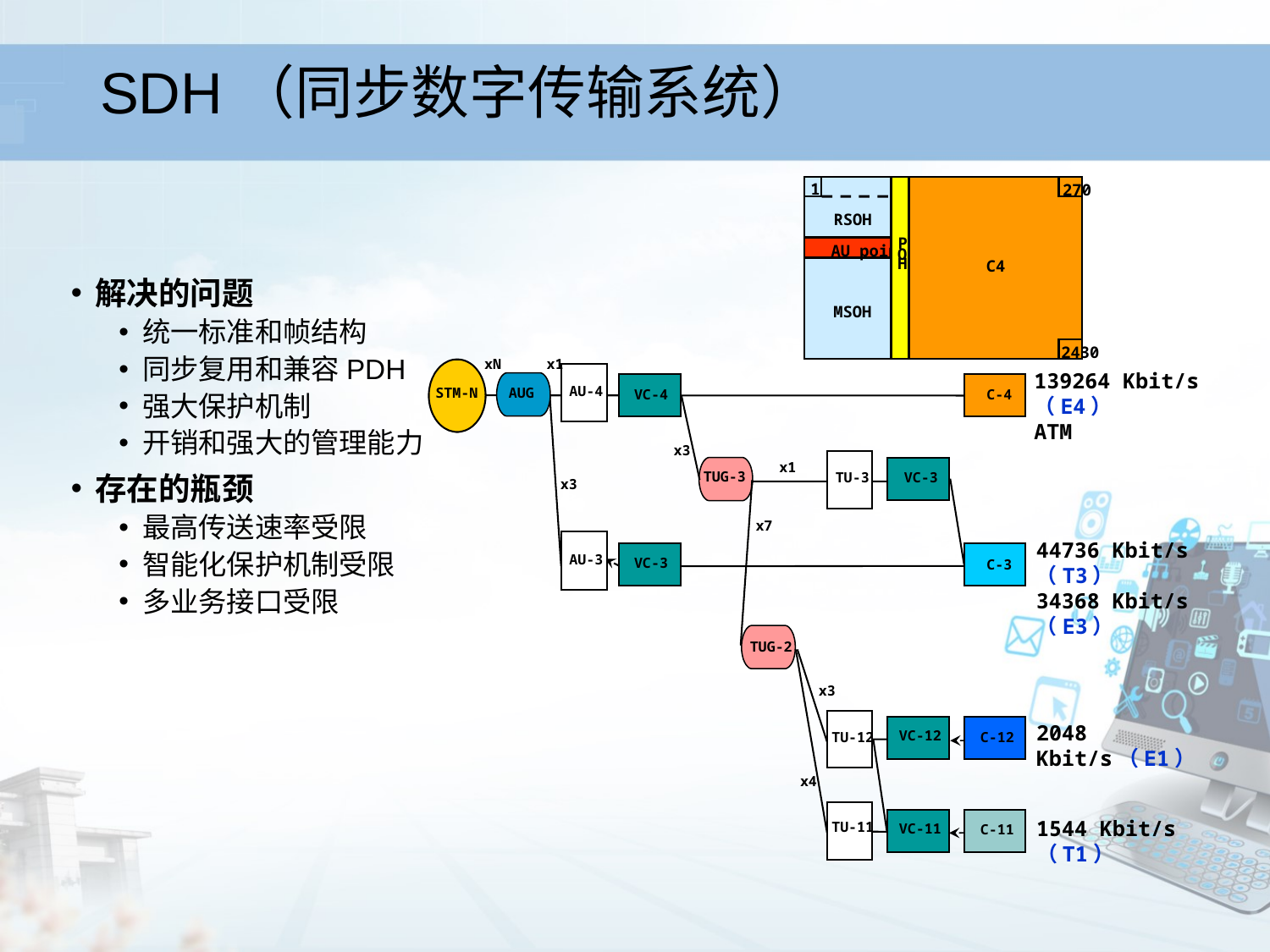

SDH（同步数字传输系统）

1
270

RSOH
P

AU pointer
O
H
C4

MSOH

2430
解决的问题
统一标准和帧结构
同步复用和兼容PDH
强大保护机制
开销和强大的管理能力
存在的瓶颈
最高传送速率受限
智能化保护机制受限
多业务接口受限

xN
x1

139264 Kbit/s（E4）
ATM

AU-4
STM-N
AUG
VC-4
C-4

x3

x1

TUG-3
TU-3
VC-3
x3

x7

44736 Kbit/s（T3）
34368 Kbit/s（E3）

AU-3
VC-3
C-3

TUG-2

x3

2048 Kbit/s（E1）
VC-12
C-12
TU-12

x4

1544 Kbit/s（T1）
TU-11
VC-11
C-11